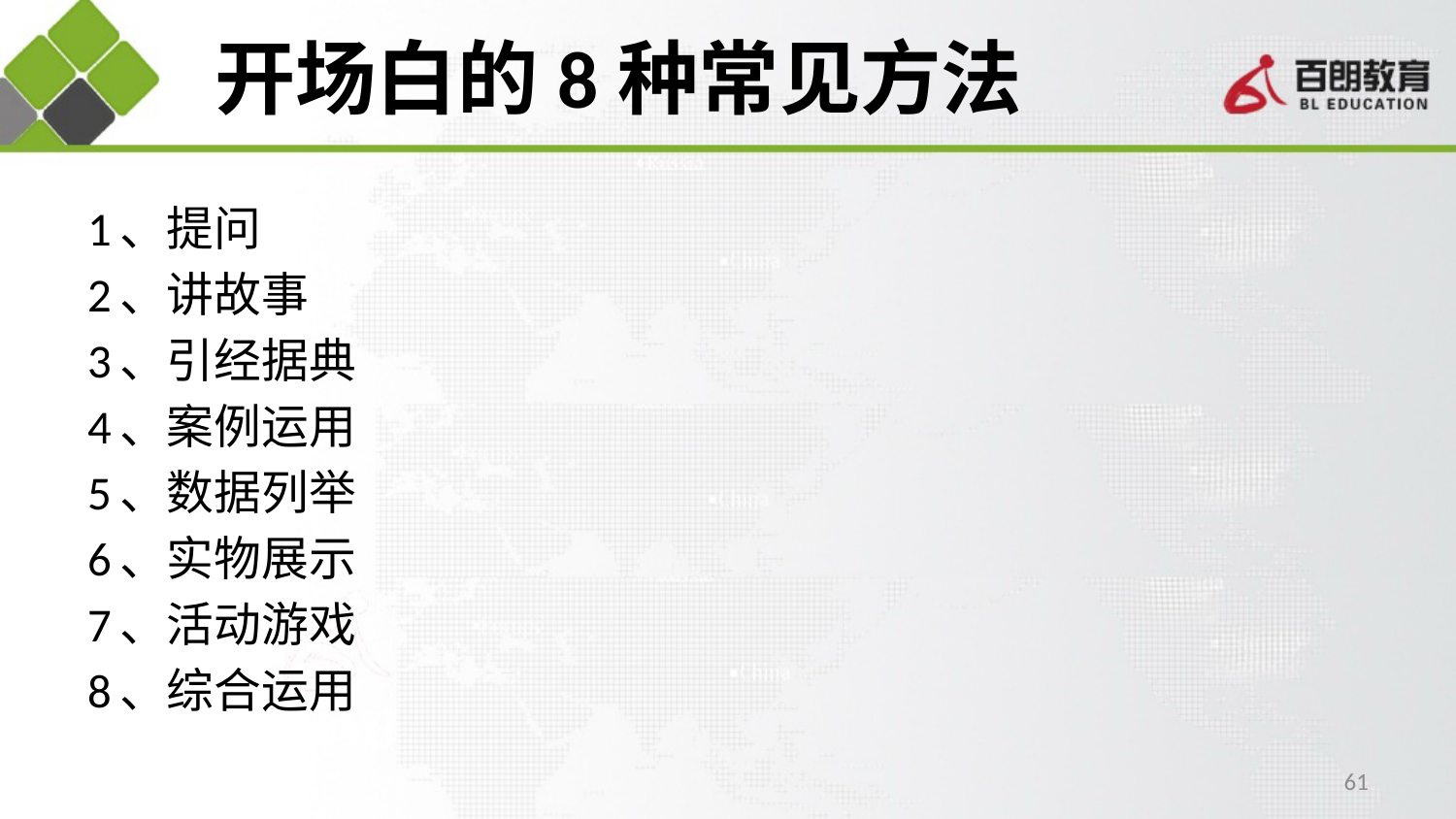

# 开场白的8种常见方法
1、提问
2、讲故事
3、引经据典
4、案例运用
5、数据列举
6、实物展示
7、活动游戏
8、综合运用
61